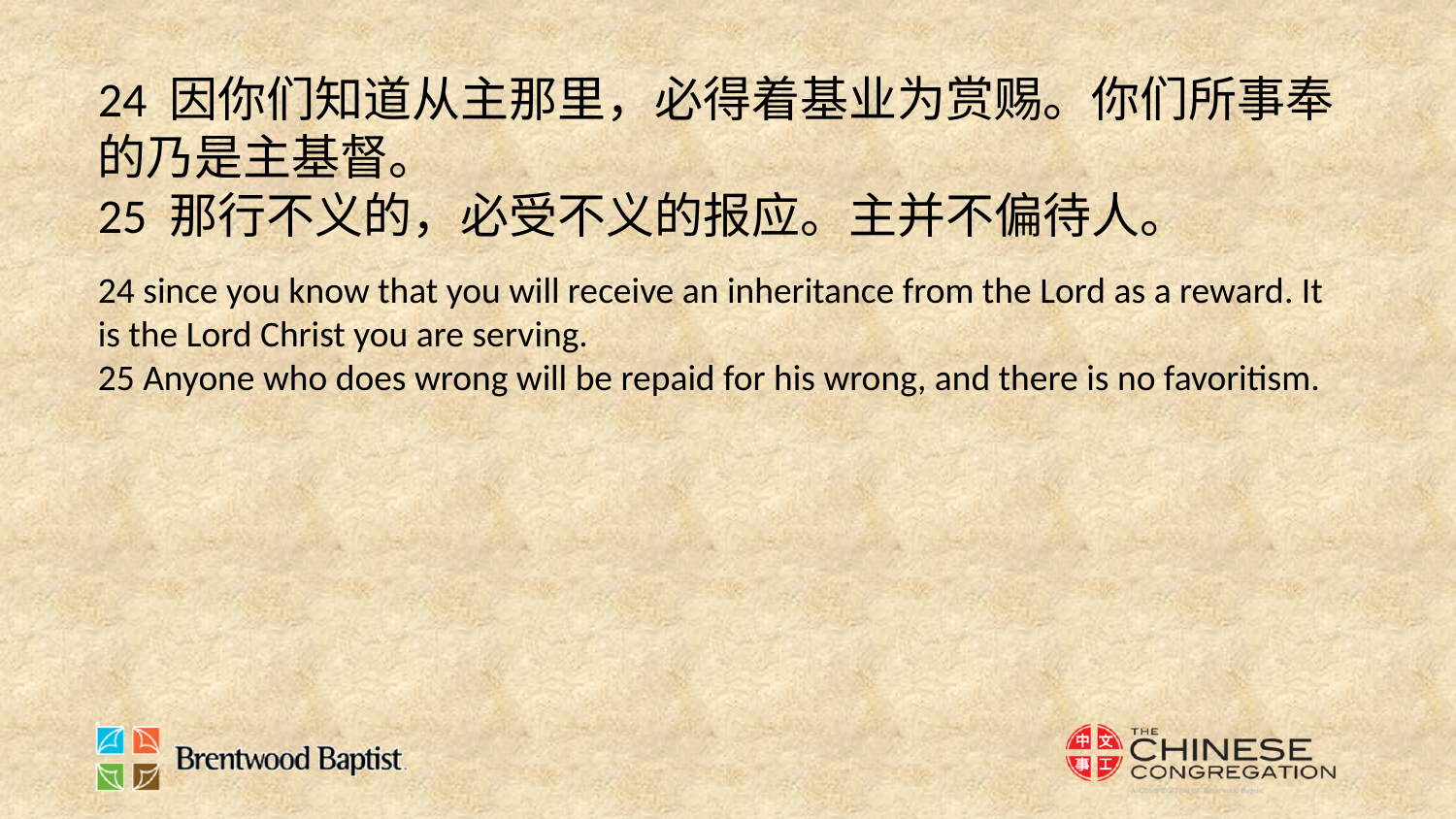

24 因你们知道从主那里，必得着基业为赏赐。你们所事奉的乃是主基督。
25 那行不义的，必受不义的报应。主并不偏待人。

24 since you know that you will receive an inheritance from the Lord as a reward. It is the Lord Christ you are serving.
25 Anyone who does wrong will be repaid for his wrong, and there is no favoritism.